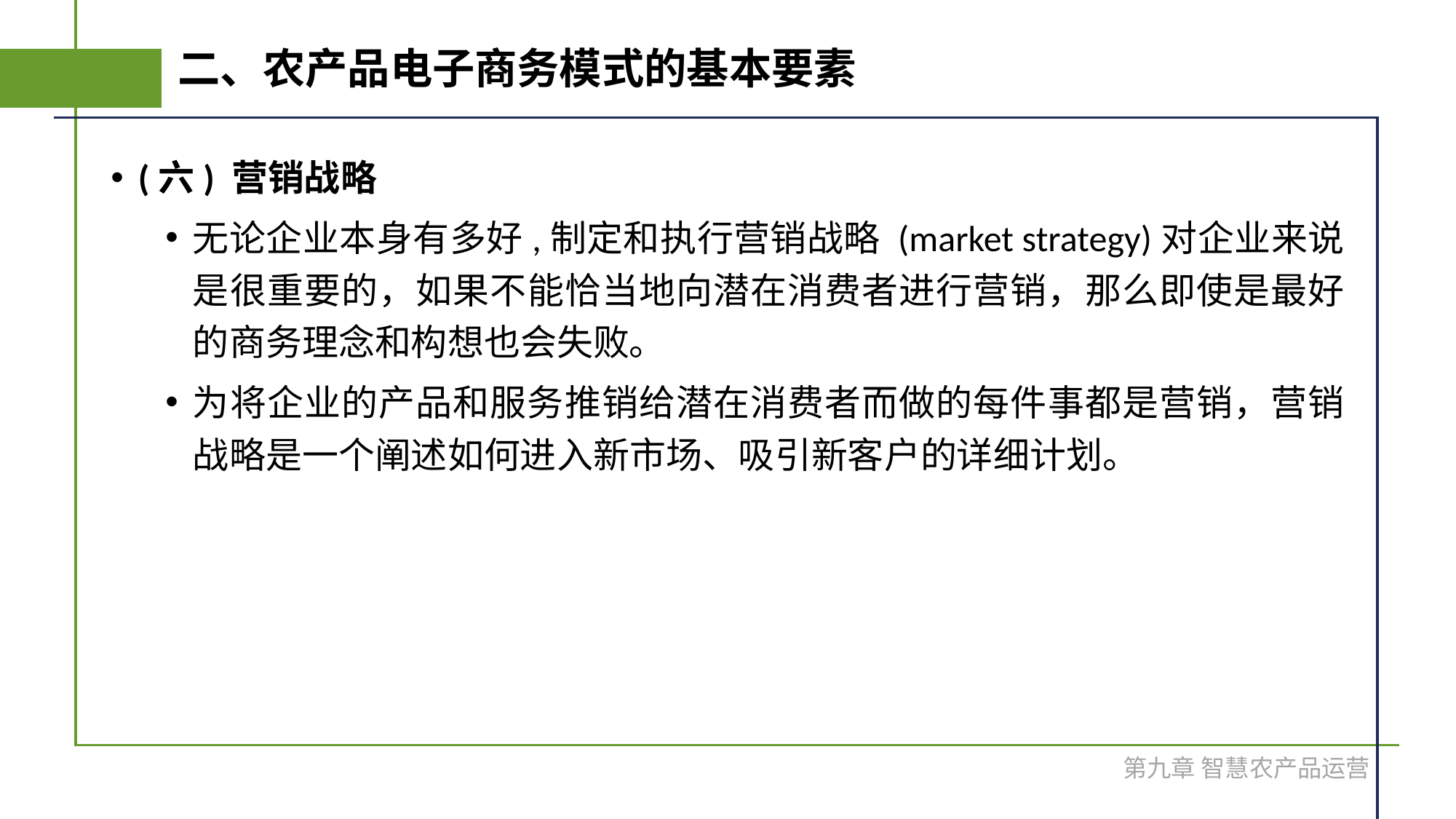

# 二、农产品电子商务模式的基本要素
(六) 营销战略
无论企业本身有多好,制定和执行营销战略 (market strategy)对企业来说是很重要的，如果不能恰当地向潜在消费者进行营销，那么即使是最好的商务理念和构想也会失败。
为将企业的产品和服务推销给潜在消费者而做的每件事都是营销，营销战略是一个阐述如何进入新市场、吸引新客户的详细计划。
第九章 智慧农产品运营